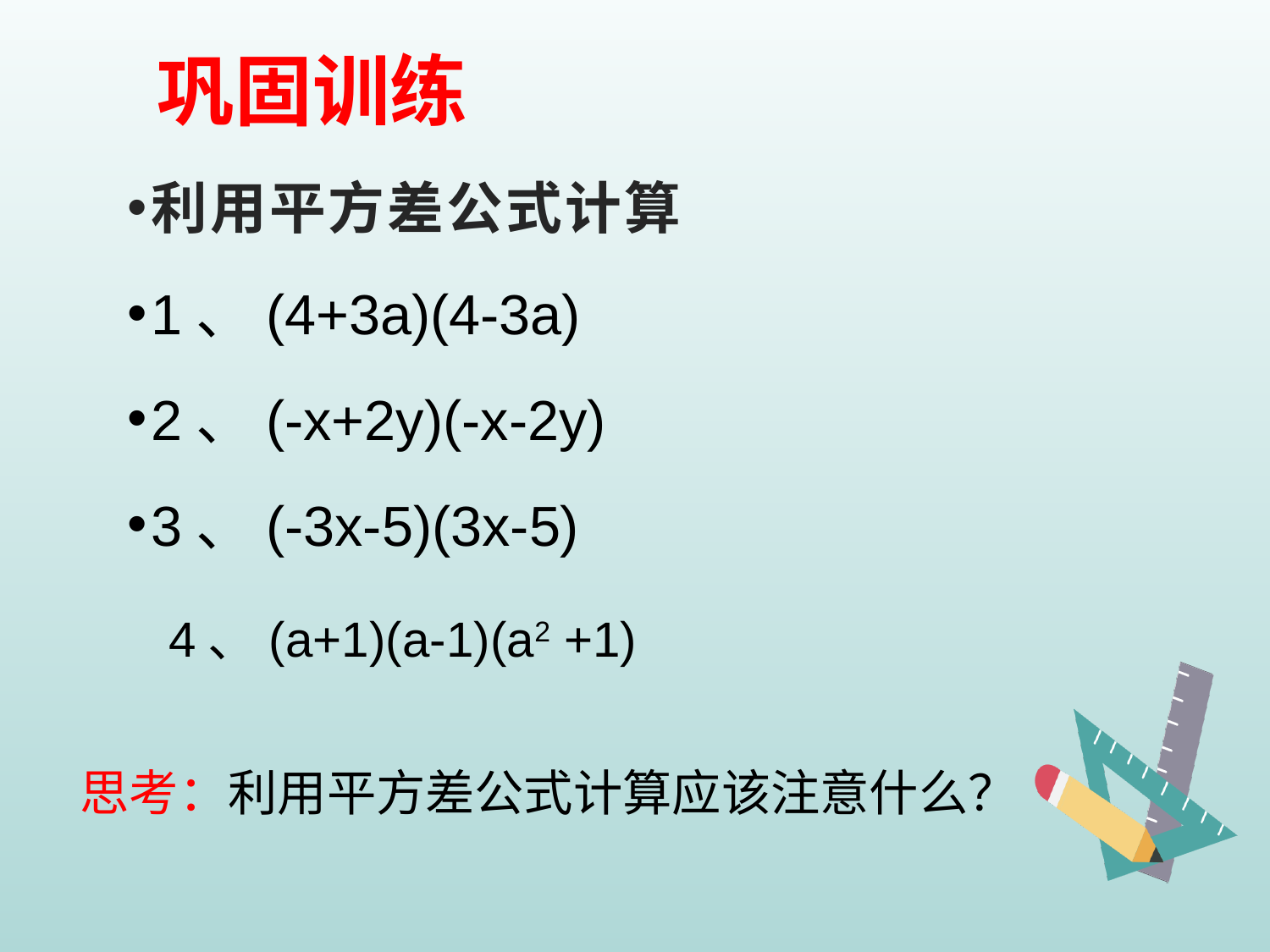

巩固训练
利用平方差公式计算
1、(4+3a)(4-3a)
2、(-x+2y)(-x-2y)
3、(-3x-5)(3x-5)

4、(a+1)(a-1)(a2 +1)
思考：利用平方差公式计算应该注意什么？